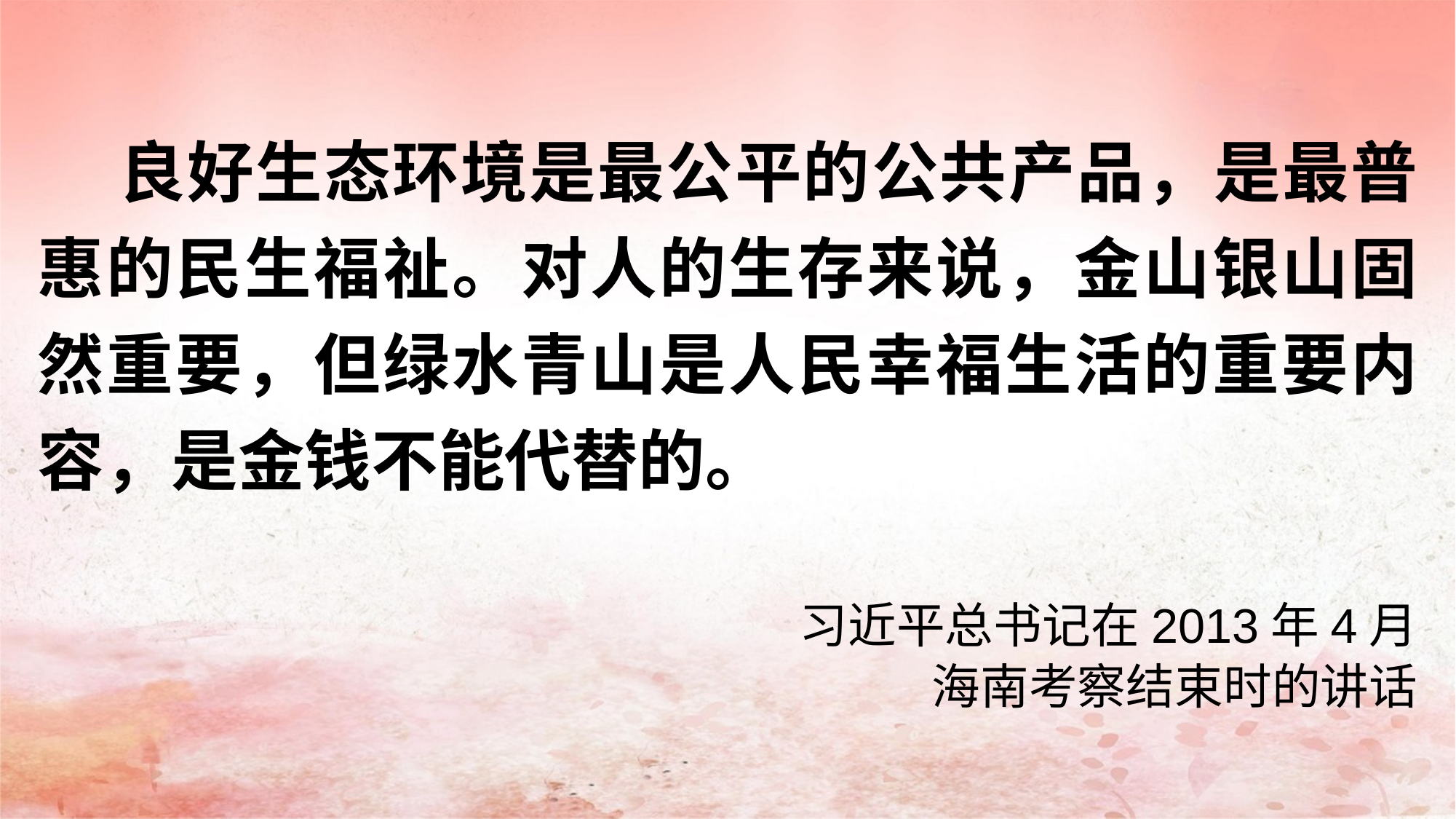

良好生态环境是最公平的公共产品，是最普惠的民生福祉。对人的生存来说，金山银山固然重要，但绿水青山是人民幸福生活的重要内容，是金钱不能代替的。
习近平总书记在2013年4月
海南考察结束时的讲话